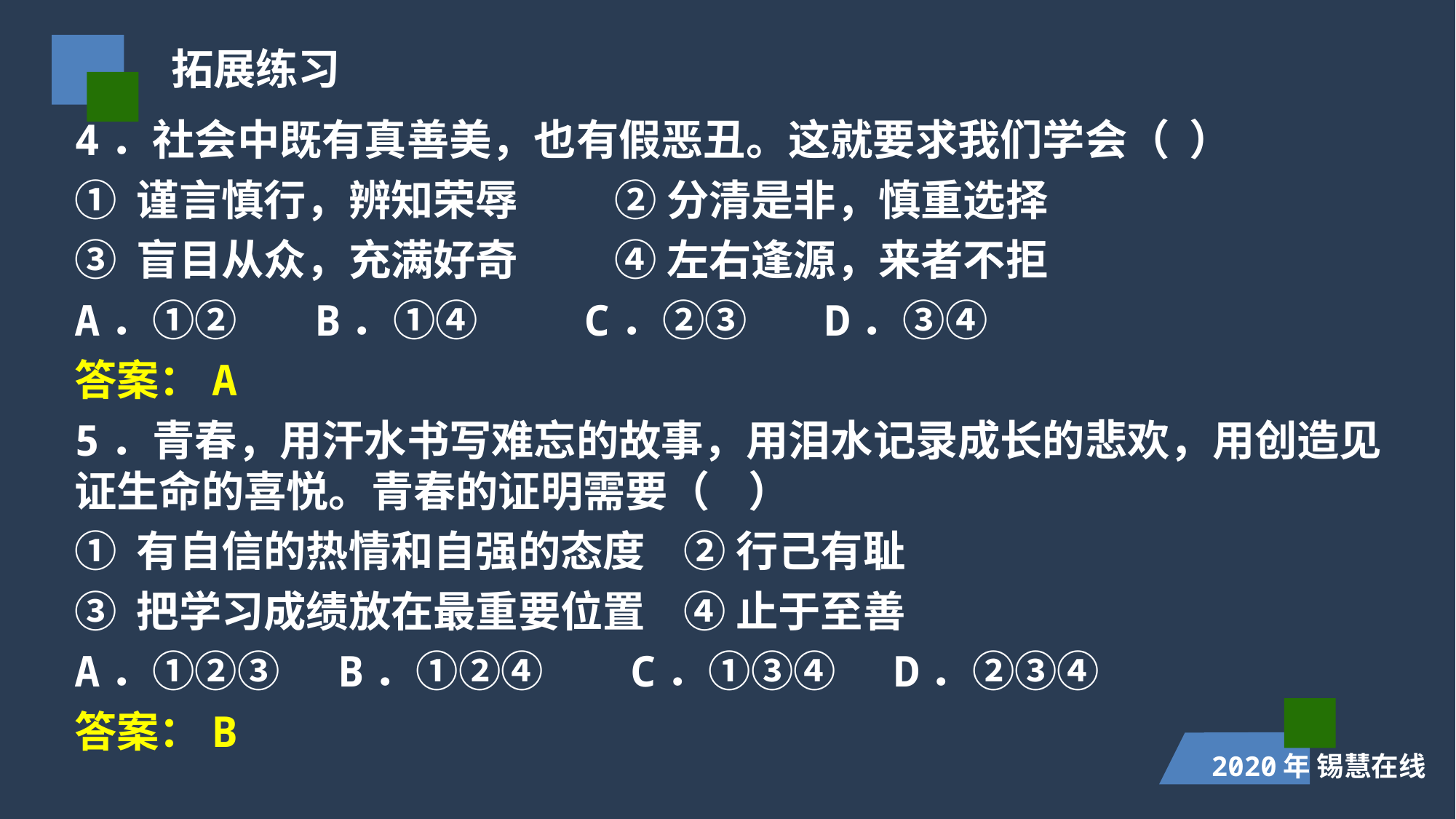

拓展练习
4．社会中既有真善美，也有假恶丑。这就要求我们学会（  ）
① 谨言慎行，辨知荣辱          ② 分清是非，慎重选择
③ 盲目从众，充满好奇          ④ 左右逢源，来者不拒
A．①②       B．①④          C．②③       D．③④
答案：A
5．青春，用汗水书写难忘的故事，用泪水记录成长的悲欢，用创造见证生命的喜悦。青春的证明需要（    ）
① 有自信的热情和自强的态度    ② 行己有耻
③ 把学习成绩放在最重要位置    ④ 止于至善
A．①②③     B．①②④        C．①③④     D．②③④
答案：B